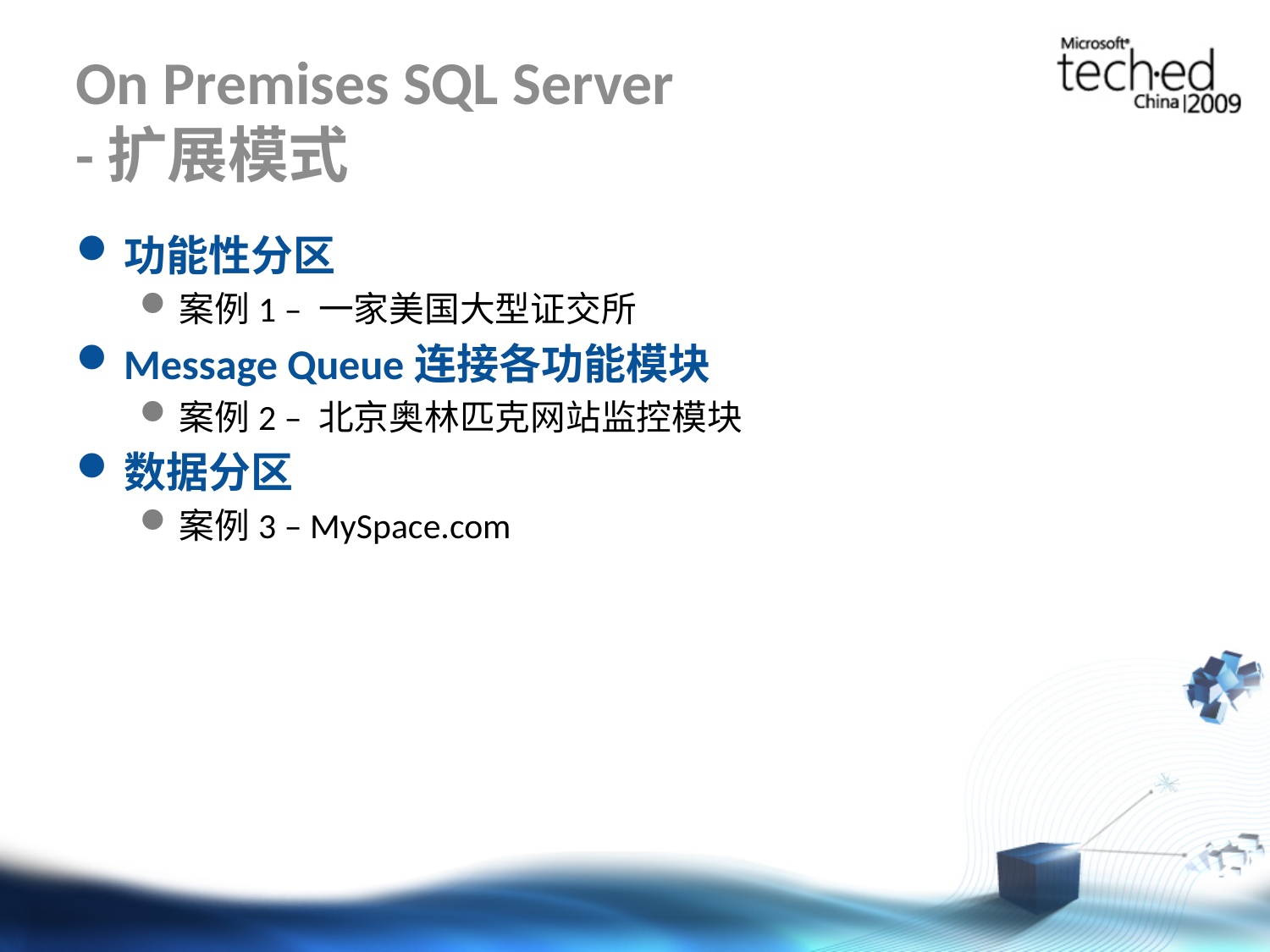

# On Premises SQL Server -扩展模式
功能性分区
案例1 – 一家美国大型证交所
Message Queue连接各功能模块
案例2 – 北京奥林匹克网站监控模块
数据分区
案例3 – MySpace.com